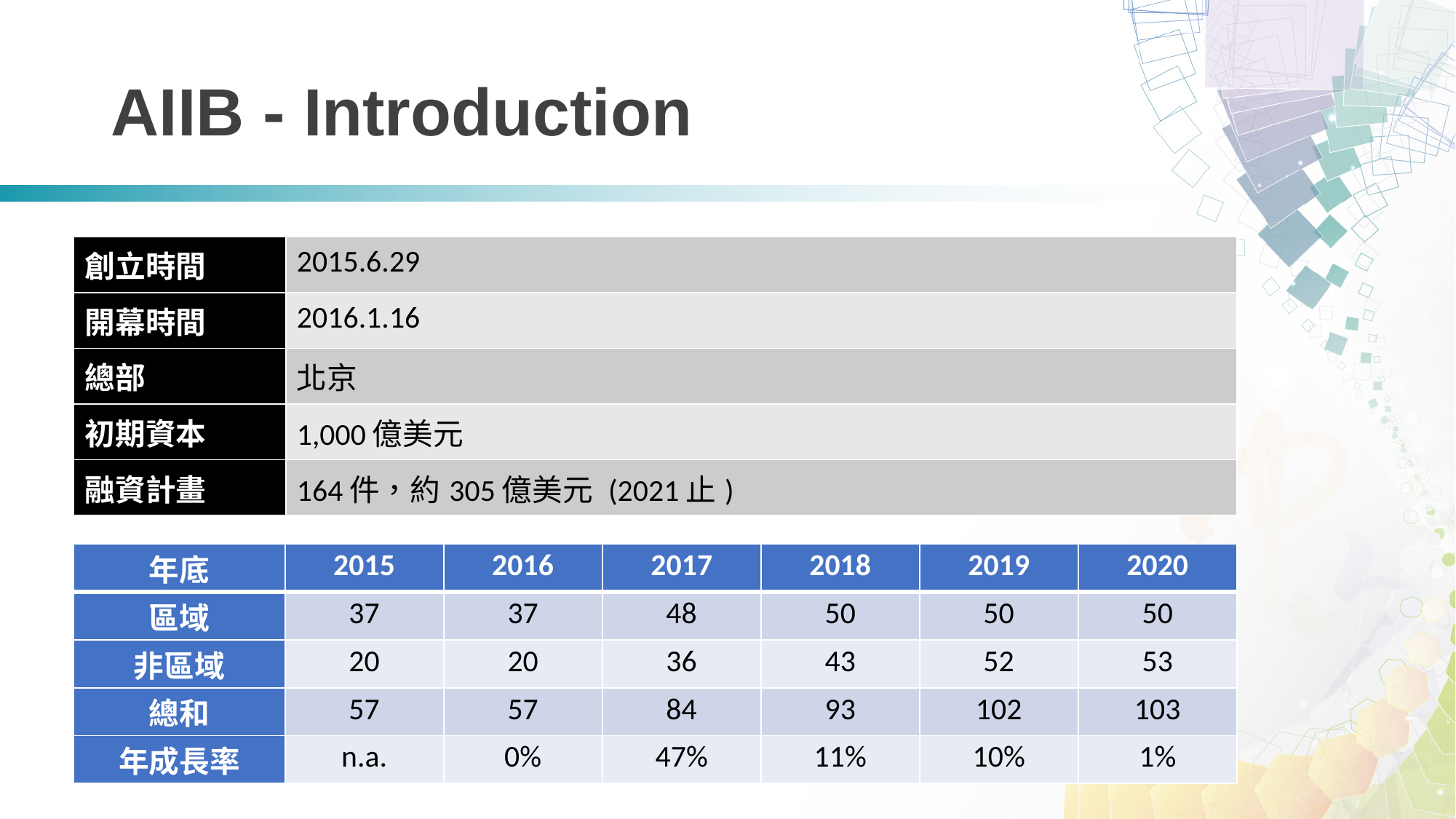

# AIIB - Introduction
| 創立時間 | 2015.6.29 |
| --- | --- |
| 開幕時間 | 2016.1.16 |
| 總部 | 北京 |
| 初期資本 | 1,000億美元 |
| 融資計畫 | 164件，約305億美元 (2021止) |
| 年底 | 2015 | 2016 | 2017 | 2018 | 2019 | 2020 |
| --- | --- | --- | --- | --- | --- | --- |
| 區域 | 37 | 37 | 48 | 50 | 50 | 50 |
| 非區域 | 20 | 20 | 36 | 43 | 52 | 53 |
| 總和 | 57 | 57 | 84 | 93 | 102 | 103 |
| 年成長率 | n.a. | 0% | 47% | 11% | 10% | 1% |